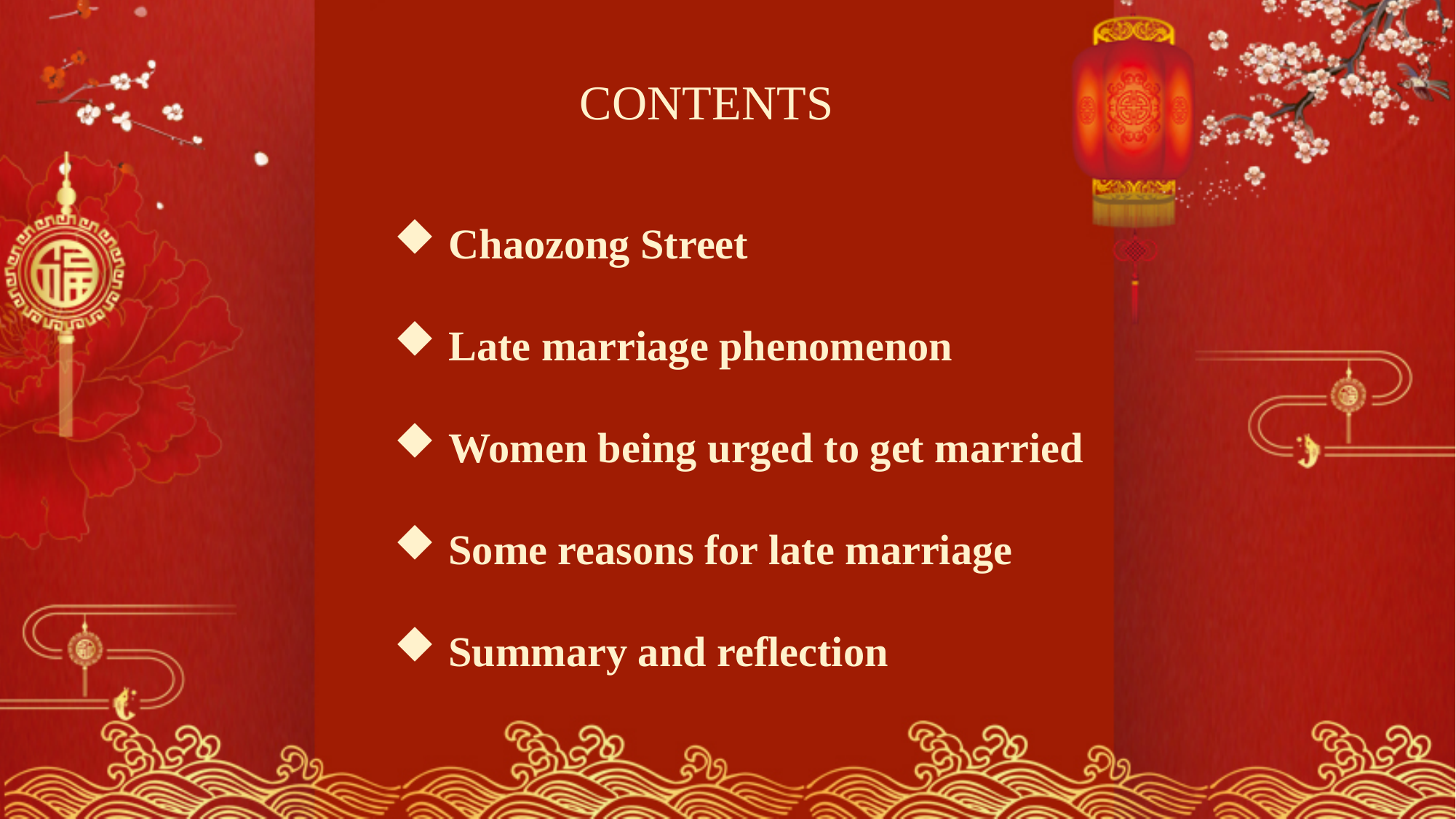

行业PPT模板http://www.1ppt.com/hangye/
CONTENTS
Chaozong Street
Late marriage phenomenon
Women being urged to get married
Some reasons for late marriage
Summary and reflection